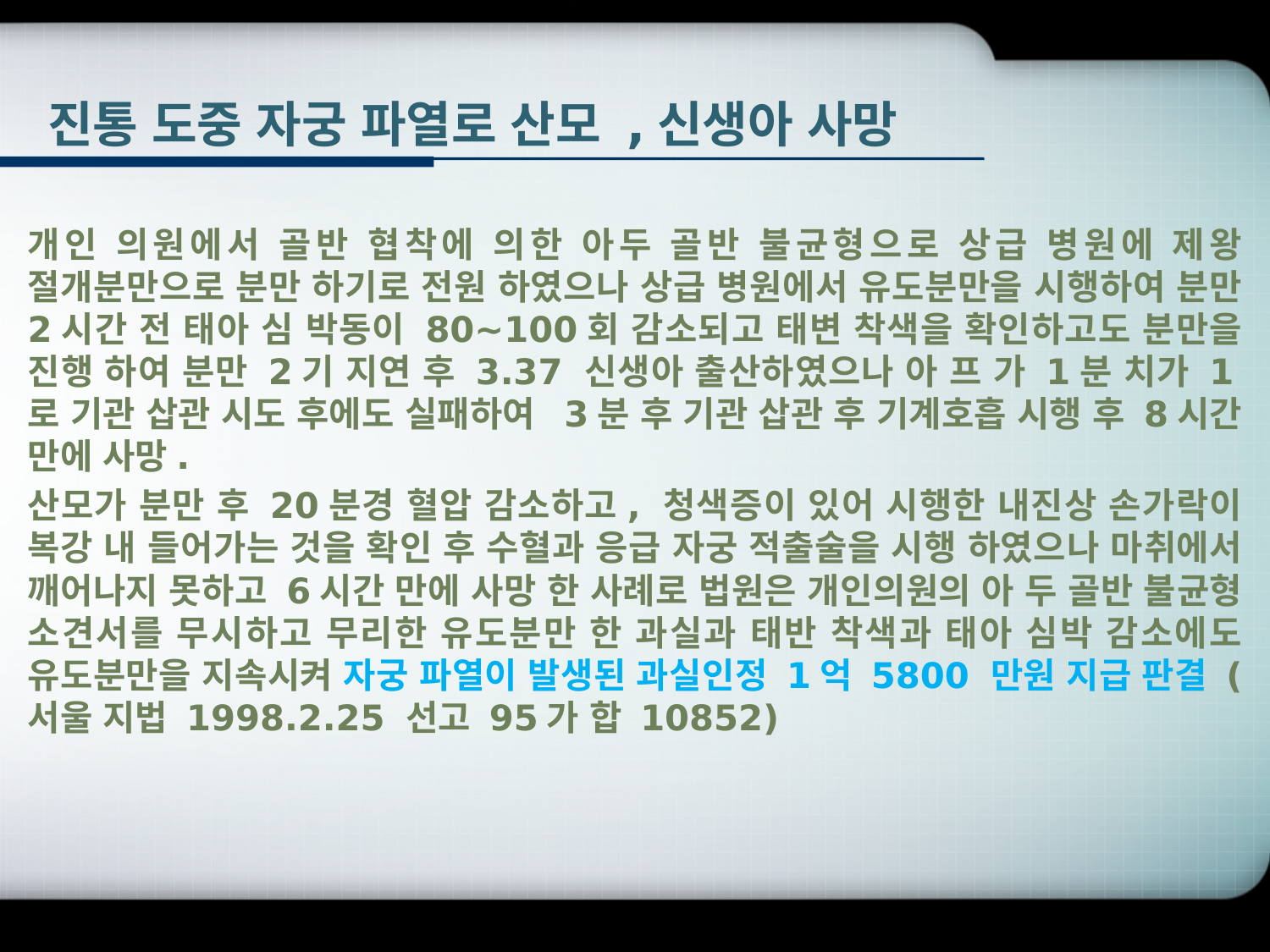

# 진통 도중 자궁 파열로 산모 ,신생아 사망
개인 의원에서 골반 협착에 의한 아두 골반 불균형으로 상급 병원에 제왕 절개분만으로 분만 하기로 전원 하였으나 상급 병원에서 유도분만을 시행하여 분만 2시간 전 태아 심 박동이 80~100회 감소되고 태변 착색을 확인하고도 분만을 진행 하여 분만 2기 지연 후 3.37 신생아 출산하였으나 아 프 가 1분 치가 1로 기관 삽관 시도 후에도 실패하여  3분 후 기관 삽관 후 기계호흡 시행 후 8시간 만에 사망.
산모가 분만 후 20분경 혈압 감소하고, 청색증이 있어 시행한 내진상 손가락이 복강 내 들어가는 것을 확인 후 수혈과 응급 자궁 적출술을 시행 하였으나 마취에서 깨어나지 못하고 6시간 만에 사망 한 사례로 법원은 개인의원의 아 두 골반 불균형 소견서를 무시하고 무리한 유도분만 한 과실과 태반 착색과 태아 심박 감소에도 유도분만을 지속시켜 자궁 파열이 발생된 과실인정 1억 5800 만원 지급 판결 ( 서울 지법 1998.2.25 선고 95가 합 10852)